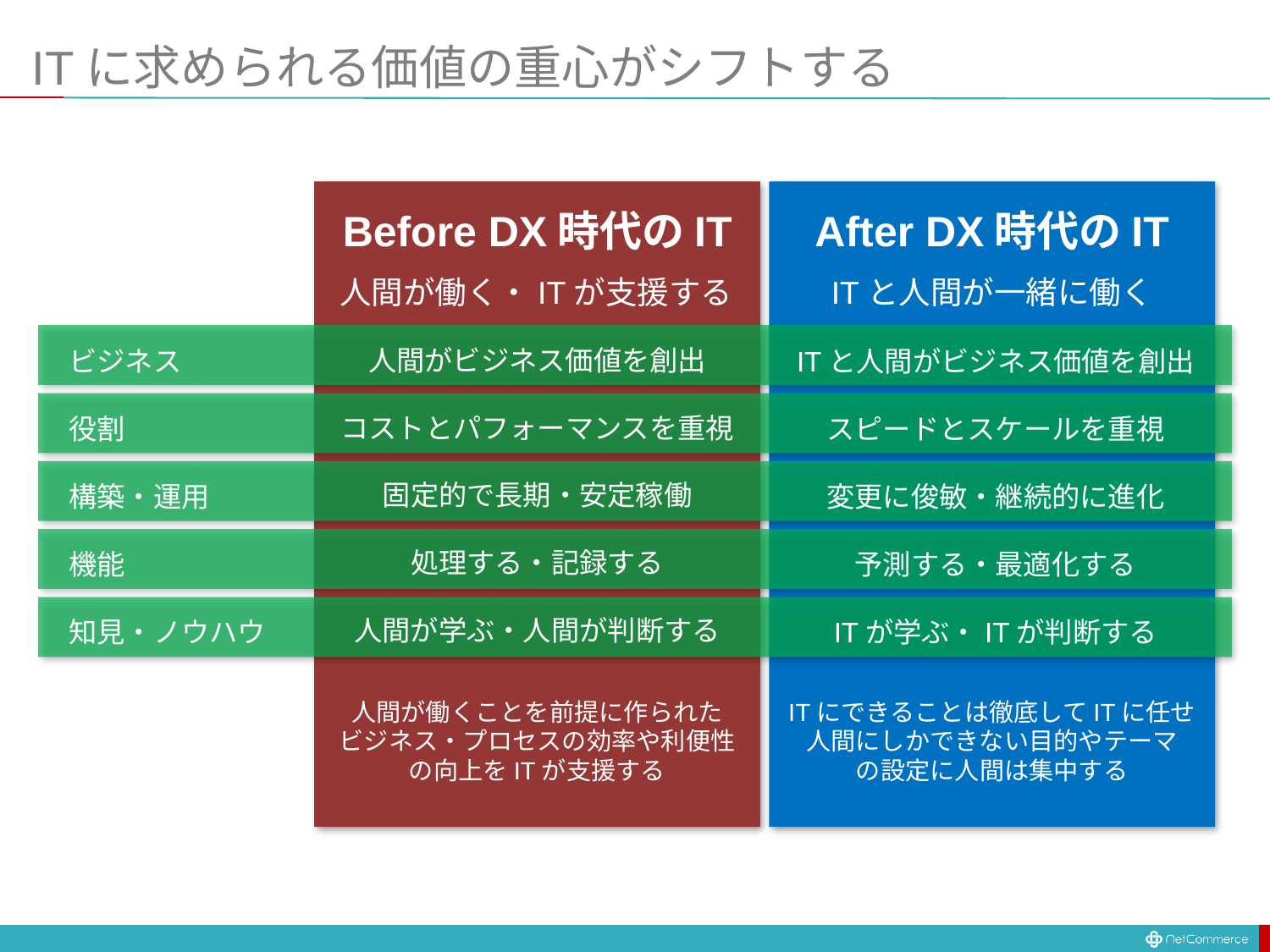

# ITに求められる価値の重心がシフトする

Before DX時代のIT
After DX時代のIT
人間が働く・ITが支援する
ITと人間が一緒に働く

人間がビジネス価値を創出

コストとパフォーマンスを重視

固定的で長期・安定稼働

処理する・記録する

人間が学ぶ・人間が判断する
ビジネス

役割

構築・運用

機能

知見・ノウハウ
ITと人間がビジネス価値を創出

スピードとスケールを重視

変更に俊敏・継続的に進化

予測する・最適化する

ITが学ぶ・ITが判断する

人間が働くことを前提に作られた
ビジネス・プロセスの効率や利便性
の向上をITが支援する
ITにできることは徹底してITに任せ
人間にしかできない目的やテーマ
の設定に人間は集中する